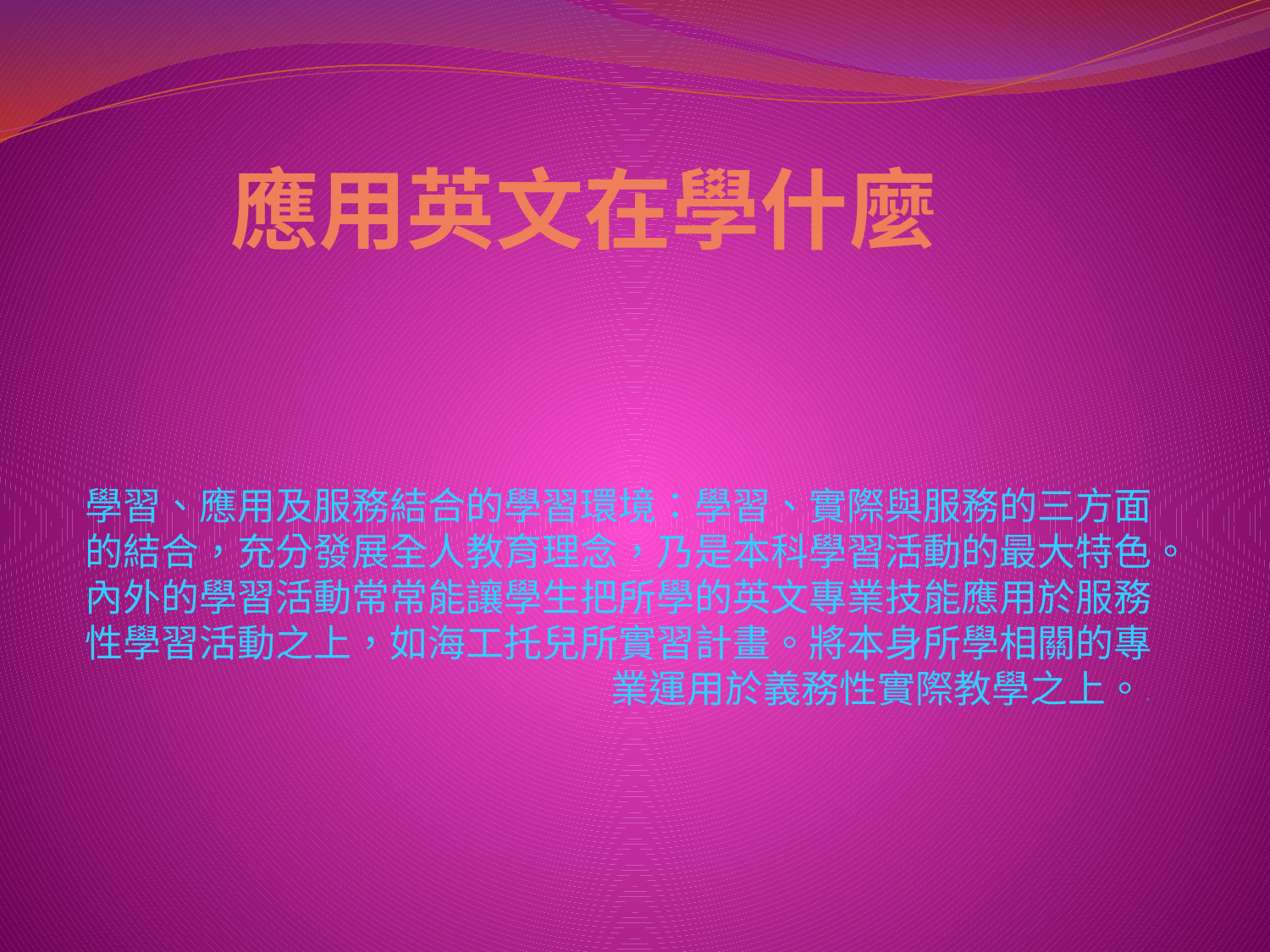

# 應用英文在學什麼
學習、應用及服務結合的學習環境：學習、實際與服務的三方面的結合，充分發展全人教育理念，乃是本科學習活動的最大特色。內外的學習活動常常能讓學生把所學的英文專業技能應用於服務性學習活動之上，如海工托兒所實習計畫。將本身所學相關的專業運用於義務性實際教學之上。。